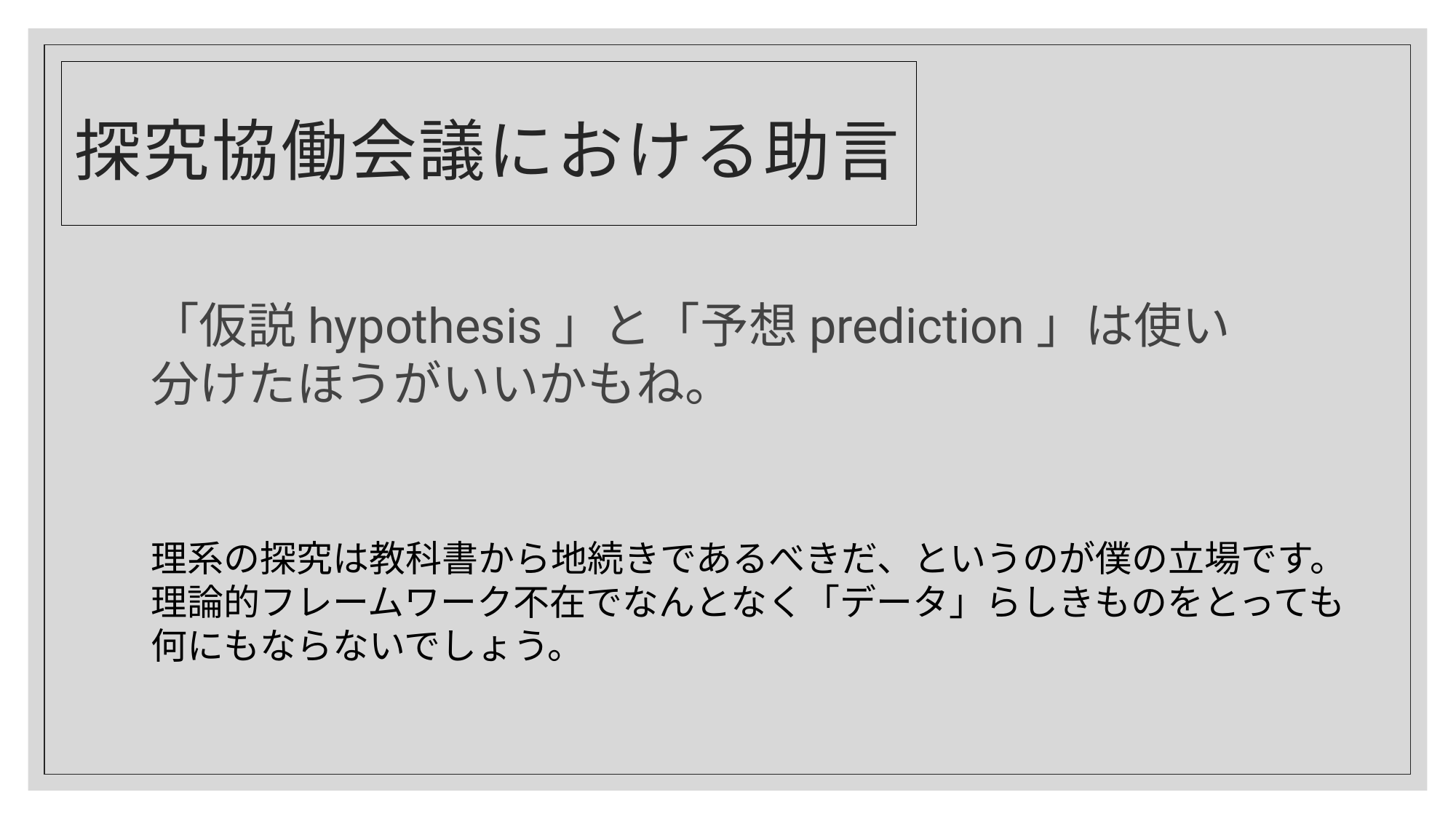

# 探究協働会議における助言
「仮説hypothesis」と「予想prediction」は使い分けたほうがいいかもね。
理系の探究は教科書から地続きであるべきだ、というのが僕の立場です。理論的フレームワーク不在でなんとなく「データ」らしきものをとっても何にもならないでしょう。